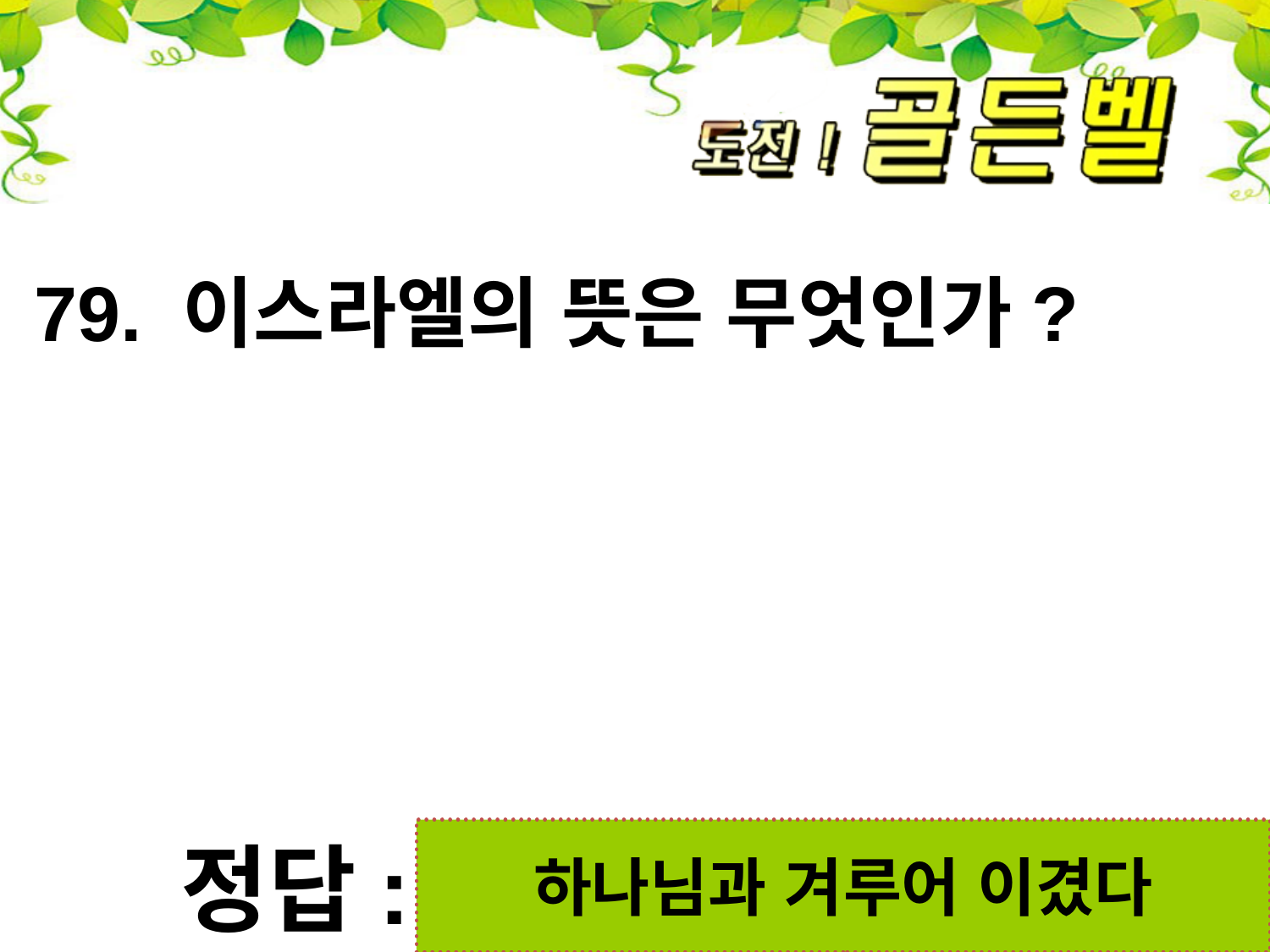

79. 이스라엘의 뜻은 무엇인가?

하나님과 겨루어 이겼다

정답: